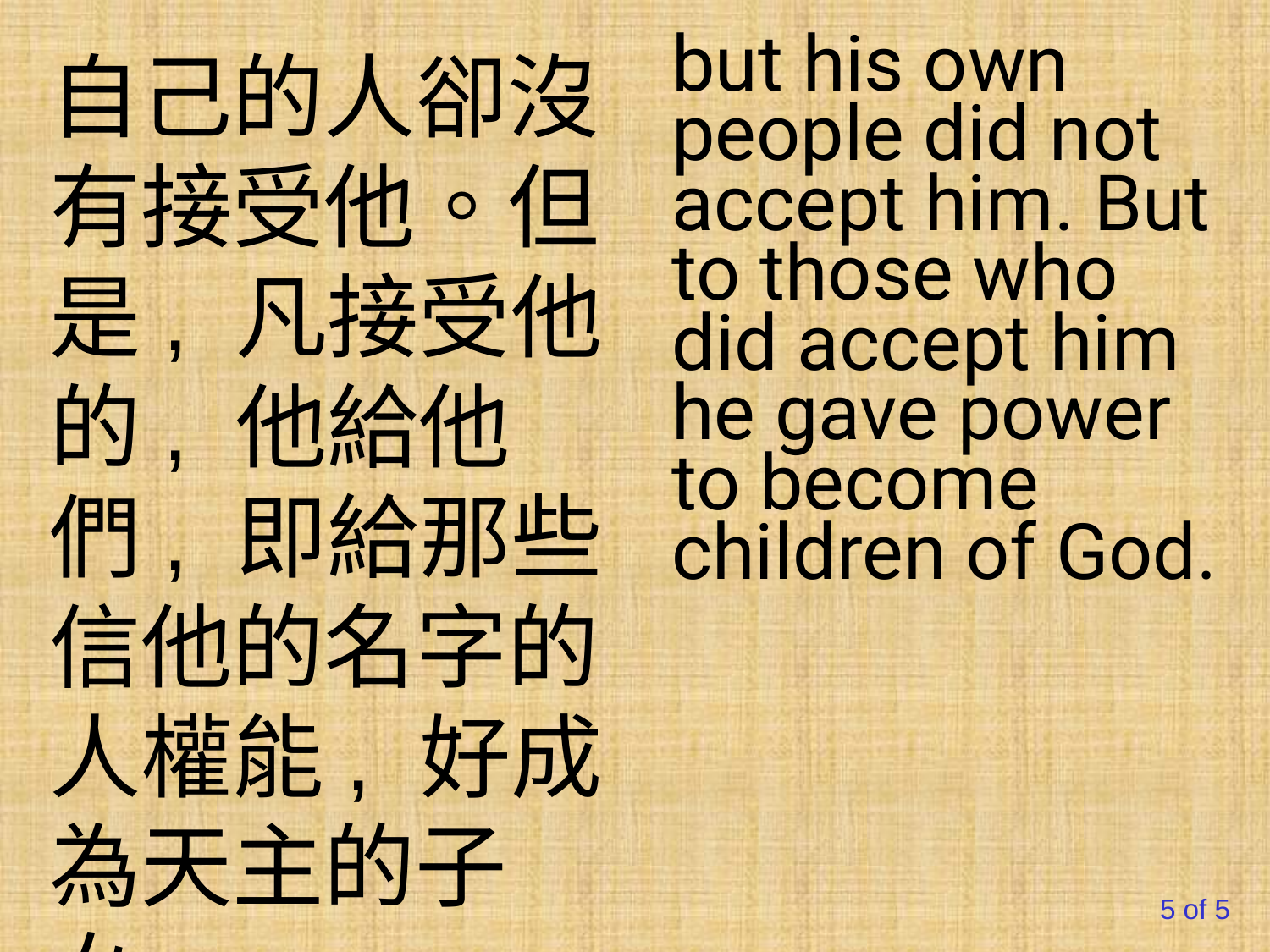

but his own people did not accept him. But to those who did accept him he gave power to become children of God.

自己的人卻沒有接受他。但是, 凡接受他的, 他給他們, 即給那些信他的名字的人權能, 好成為天主的子女。
5 of 5